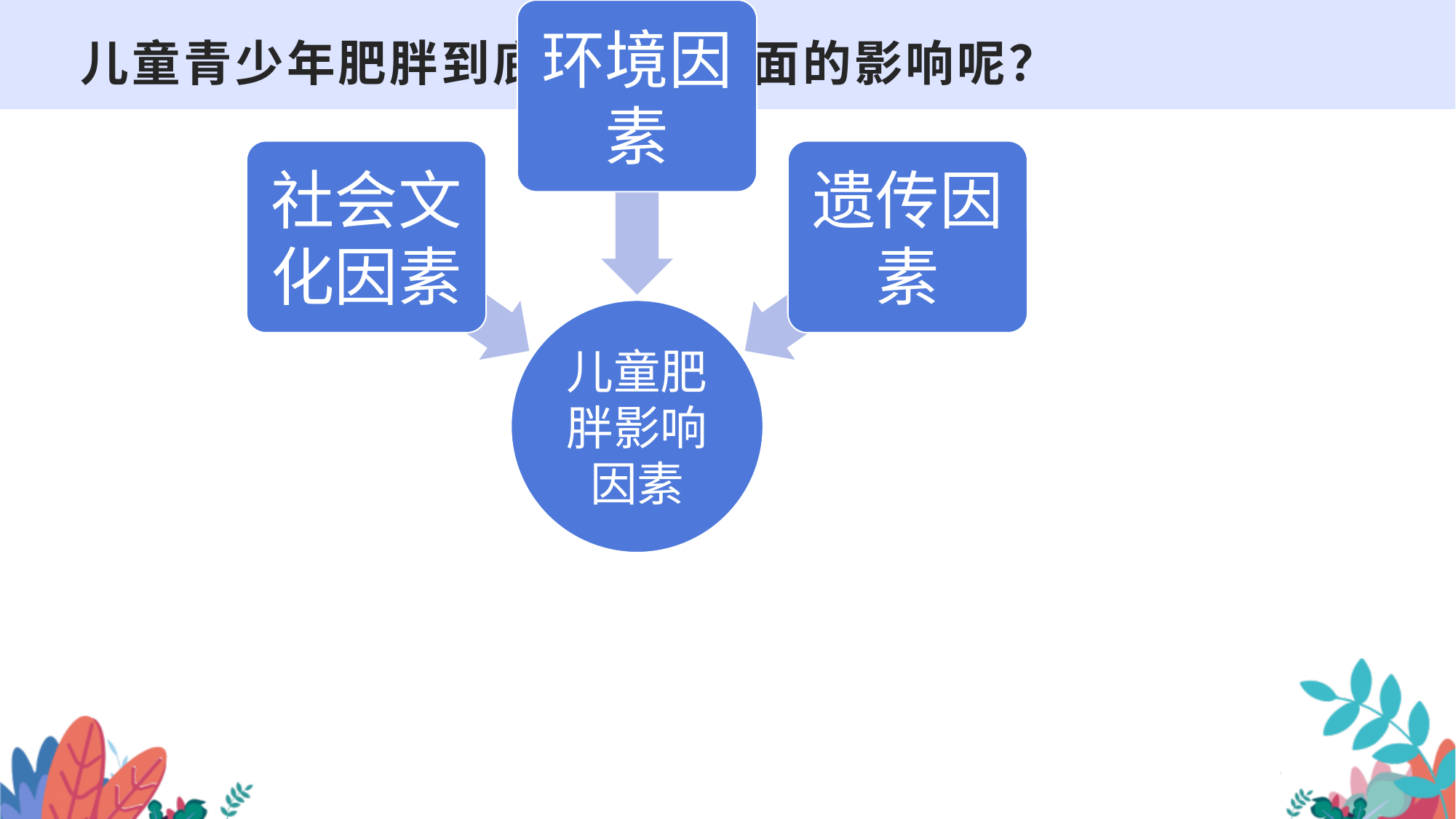

# 儿童青少年肥胖到底受哪些方面的影响呢？
儿童肥胖影响因素
社会文化因素
环境因素
遗传因素